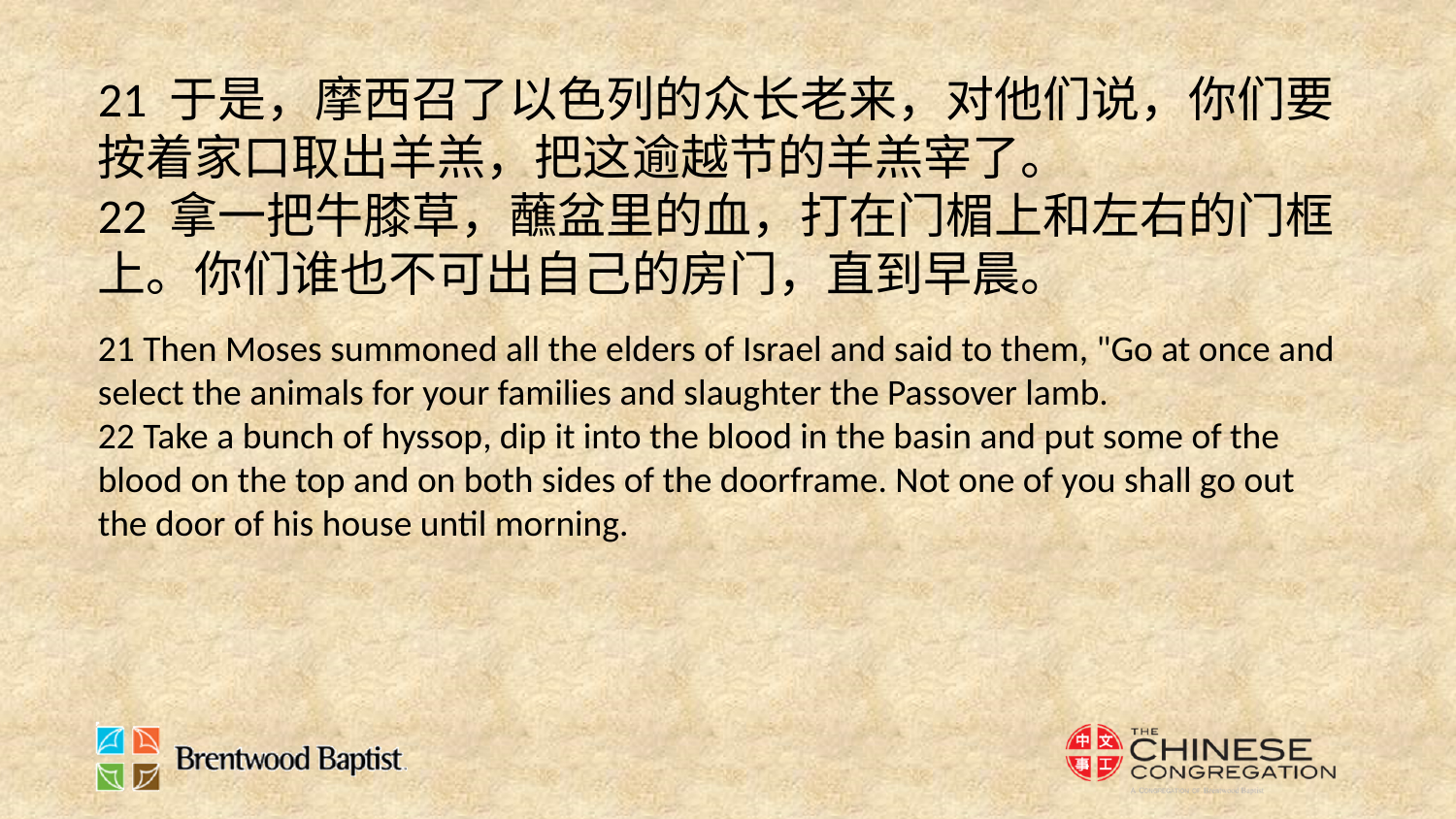

21 于是，摩西召了以色列的众长老来，对他们说，你们要按着家口取出羊羔，把这逾越节的羊羔宰了。
22 拿一把牛膝草，蘸盆里的血，打在门楣上和左右的门框上。你们谁也不可出自己的房门，直到早晨。

21 Then Moses summoned all the elders of Israel and said to them, "Go at once and select the animals for your families and slaughter the Passover lamb.
22 Take a bunch of hyssop, dip it into the blood in the basin and put some of the blood on the top and on both sides of the doorframe. Not one of you shall go out the door of his house until morning.